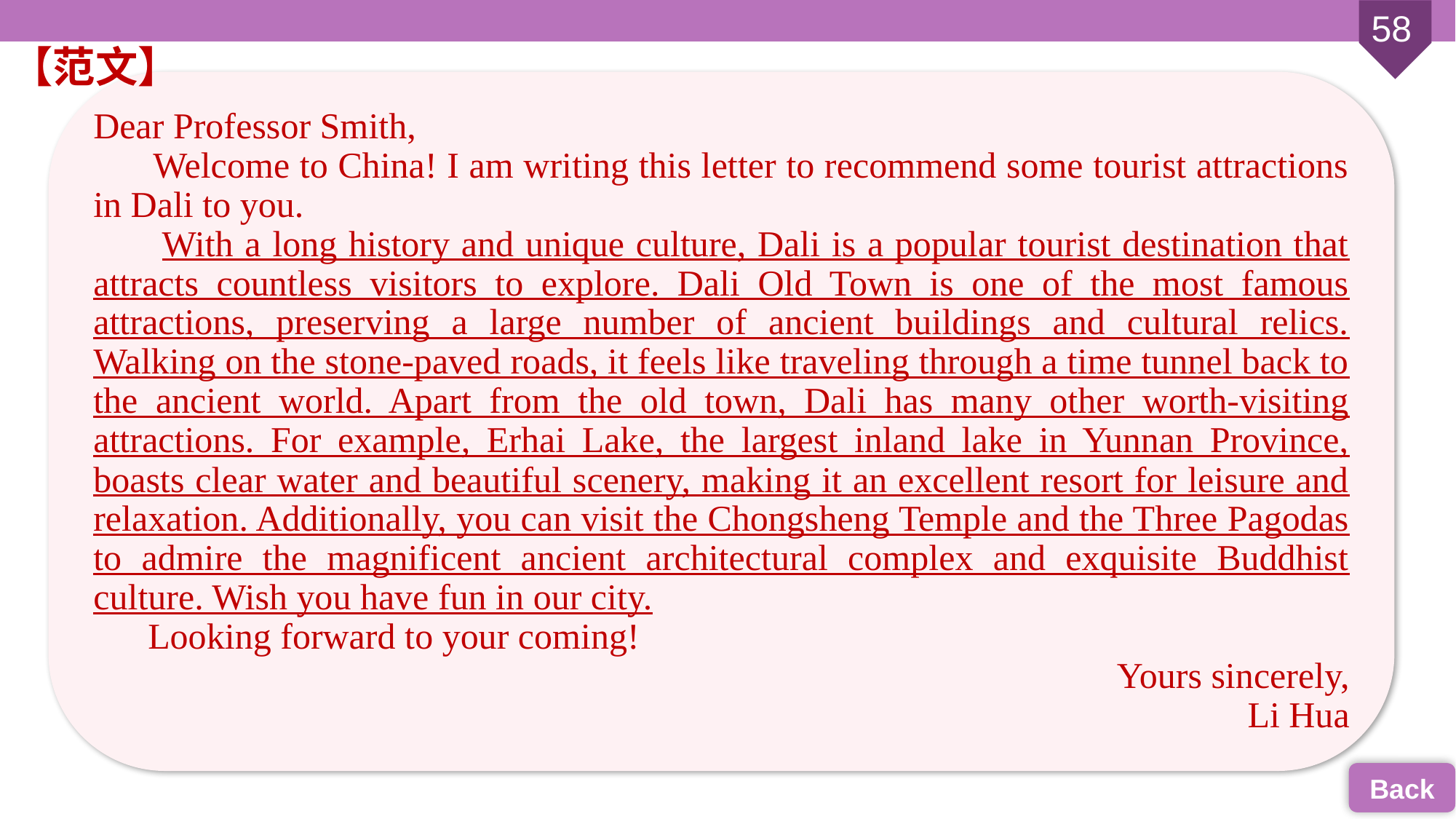

【范文】
Dear Professor Smith,
      Welcome to China! I am writing this letter to recommend some tourist attractions in Dali to you.
      With a long history and unique culture, Dali is a popular tourist destination that attracts countless visitors to explore. Dali Old Town is one of the most famous attractions, preserving a large number of ancient buildings and cultural relics. Walking on the stone-paved roads, it feels like traveling through a time tunnel back to the ancient world. Apart from the old town, Dali has many other worth-visiting attractions. For example, Erhai Lake, the largest inland lake in Yunnan Province, boasts clear water and beautiful scenery, making it an excellent resort for leisure and relaxation. Additionally, you can visit the Chongsheng Temple and the Three Pagodas to admire the magnificent ancient architectural complex and exquisite Buddhist culture. Wish you have fun in our city.
      Looking forward to your coming!
Yours sincerely,
Li Hua
Back